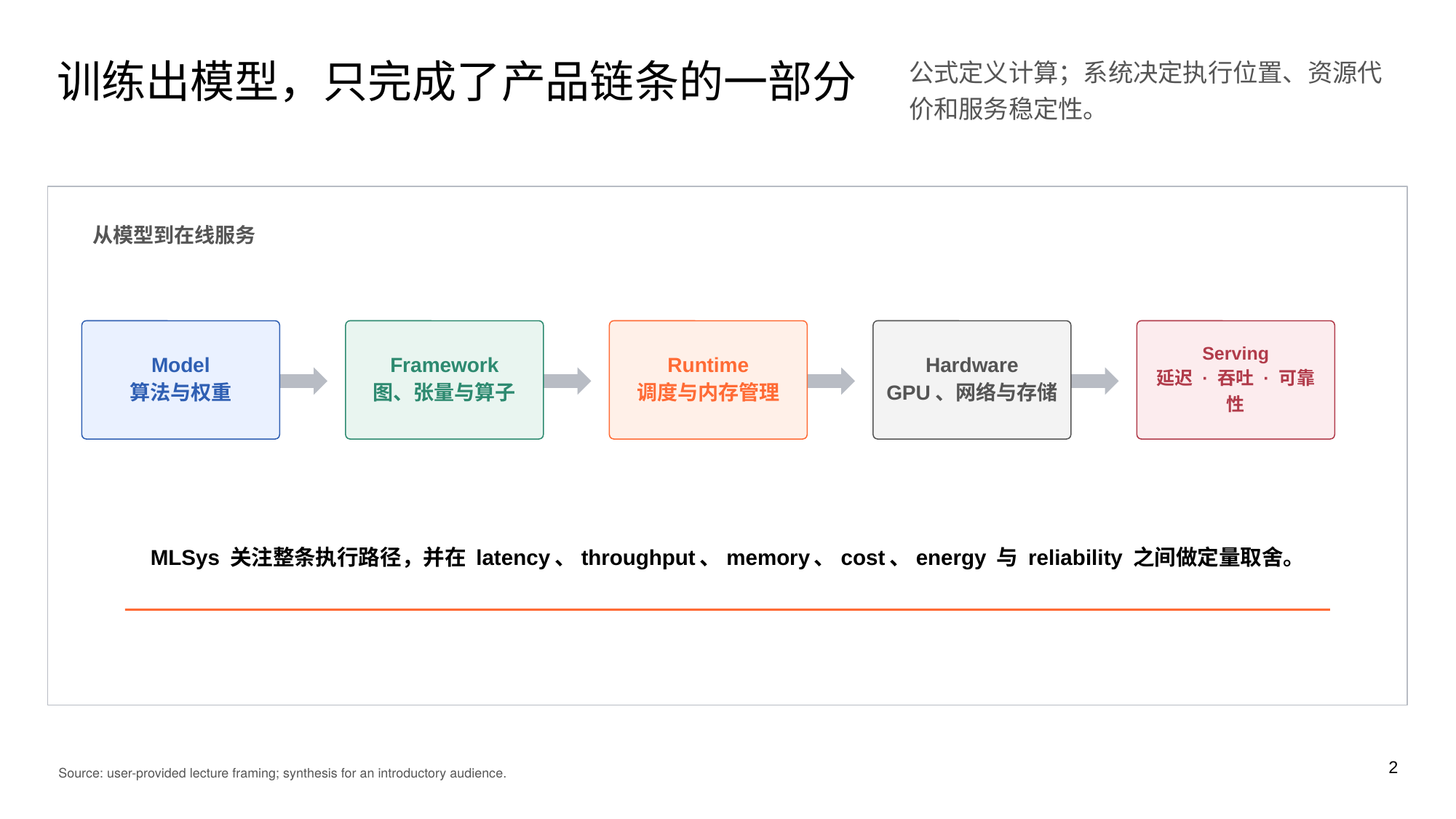

训练出模型，只完成了产品链条的一部分
公式定义计算；系统决定执行位置、资源代价和服务稳定性。

从模型到在线服务
Model
算法与权重
Framework
图、张量与算子
Runtime
调度与内存管理
Hardware
GPU、网络与存储
Serving
延迟 · 吞吐 · 可靠性

MLSys 关注整条执行路径，并在 latency、throughput、memory、cost、energy 与 reliability 之间做定量取舍。

2
Source: user-provided lecture framing; synthesis for an introductory audience.